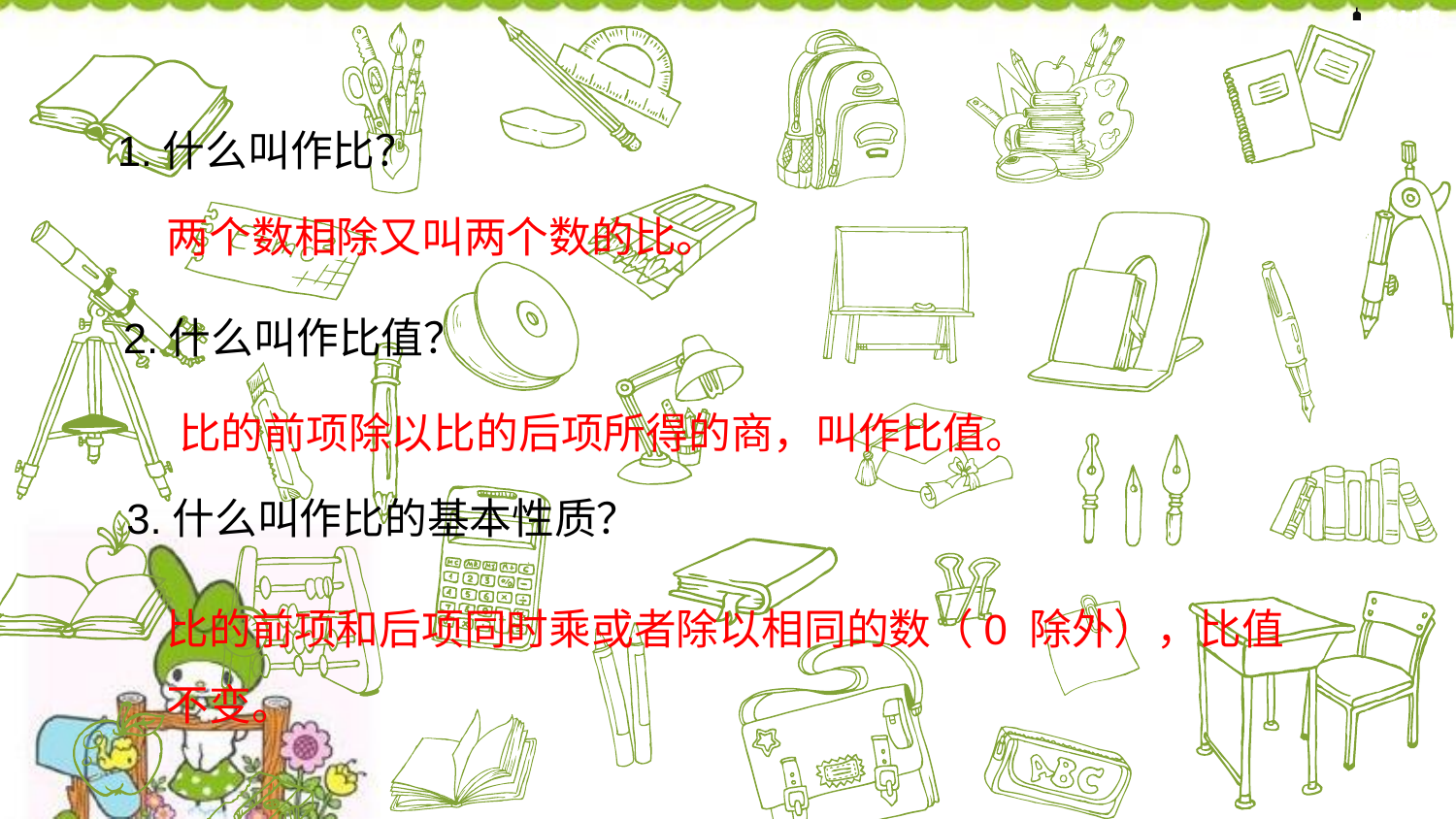

1.什么叫作比？
两个数相除又叫两个数的比。
2.什么叫作比值？
比的前项除以比的后项所得的商，叫作比值。
3.什么叫作比的基本性质？
比的前项和后项同时乘或者除以相同的数（0 除外），比值不变。